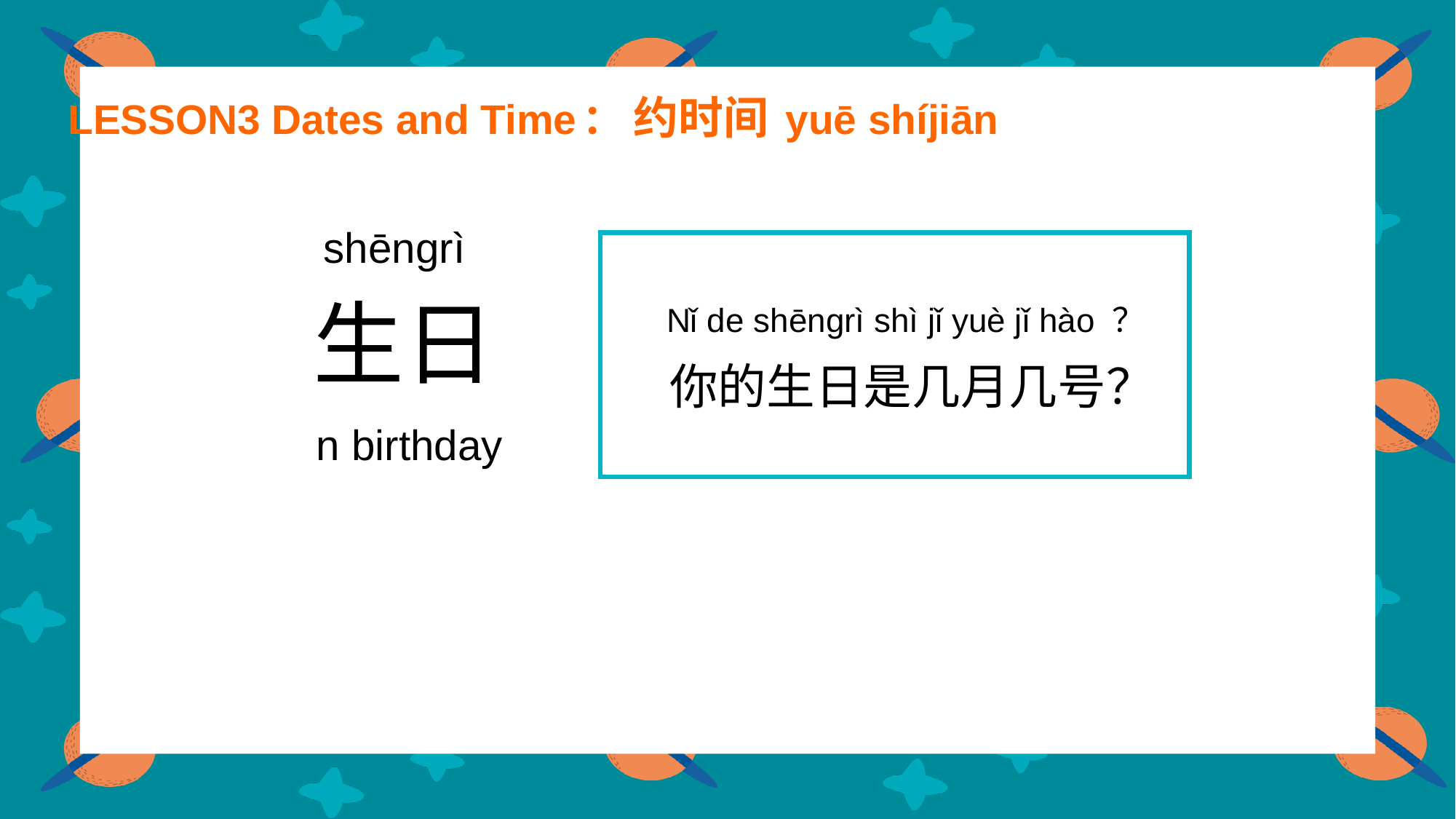

LESSON3 Dates and Time： 约时间 yuē shíjiān

shēngrì

生日
Nǐ de shēngrì shì jǐ yuè jǐ hào ？
你的生日是几月几号？
n birthday